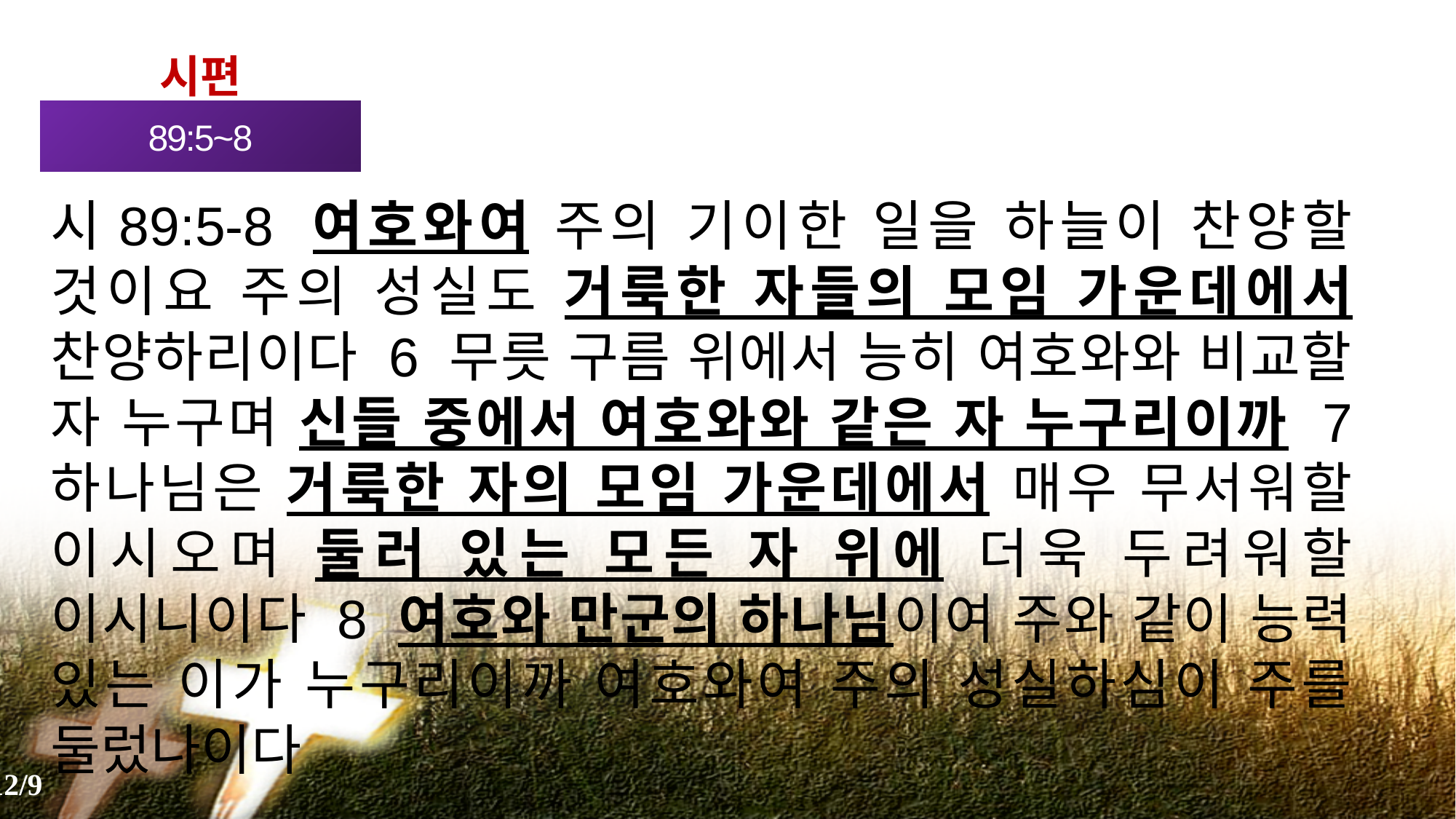

시편

89:5~8
시89:5-8 여호와여 주의 기이한 일을 하늘이 찬양할 것이요 주의 성실도 거룩한 자들의 모임 가운데에서 찬양하리이다 6 무릇 구름 위에서 능히 여호와와 비교할 자 누구며 신들 중에서 여호와와 같은 자 누구리이까 7 하나님은 거룩한 자의 모임 가운데에서 매우 무서워할 이시오며 둘러 있는 모든 자 위에 더욱 두려워할 이시니이다 8 여호와 만군의 하나님이여 주와 같이 능력 있는 이가 누구리이까 여호와여 주의 성실하심이 주를 둘렀나이다